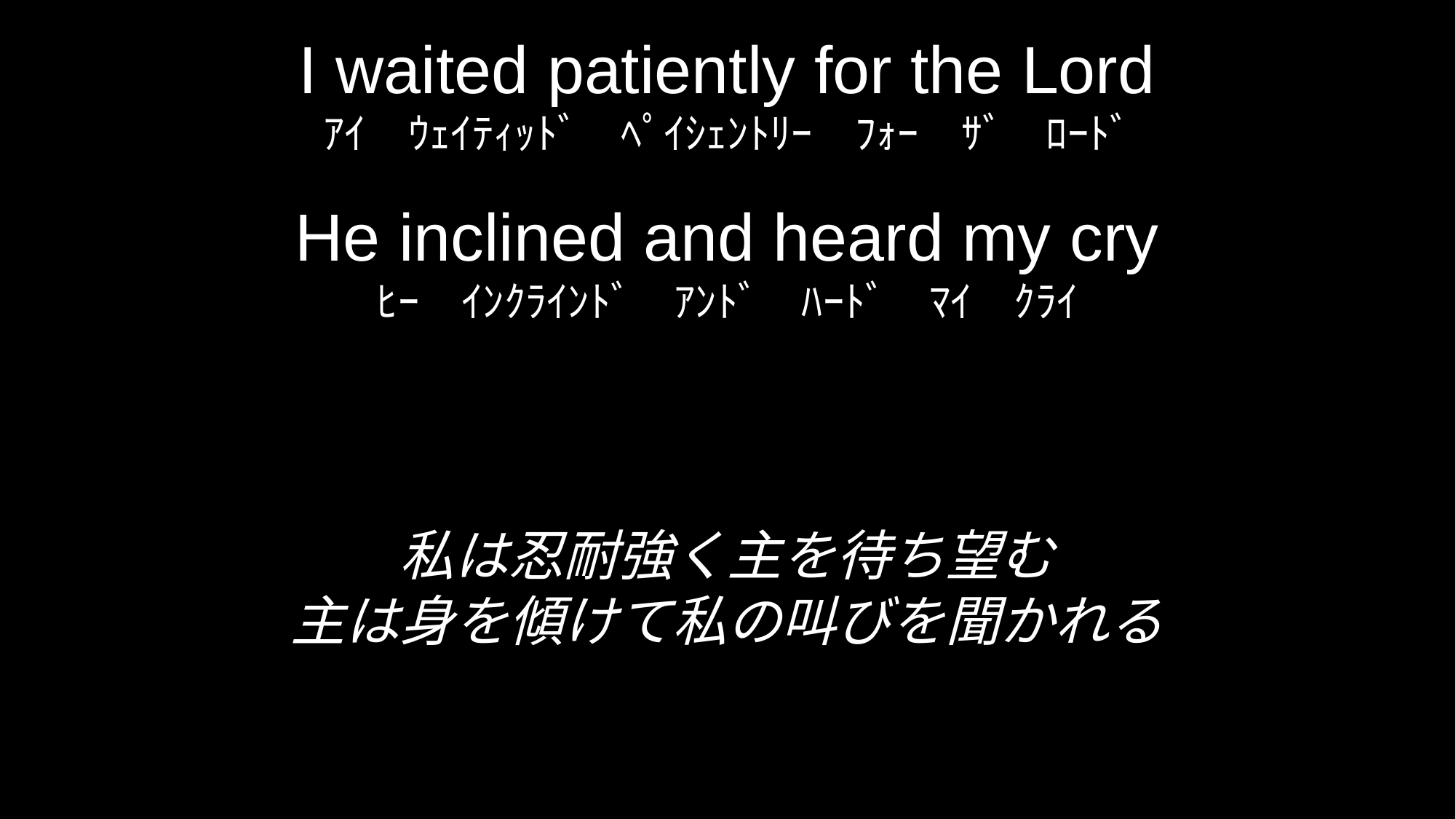

I waited patiently for the Lord
ｱｲ　ｳｪｲﾃｨｯﾄﾞ　ﾍﾟｲｼｪﾝﾄﾘｰ　ﾌｫｰ　ｻﾞ　ﾛｰﾄﾞ

He inclined and heard my cry
ﾋｰ　ｲﾝｸﾗｲﾝﾄﾞ　ｱﾝﾄﾞ　ﾊｰﾄﾞ　ﾏｲ　ｸﾗｲ
私は忍耐強く主を待ち望む
主は身を傾けて私の叫びを聞かれる